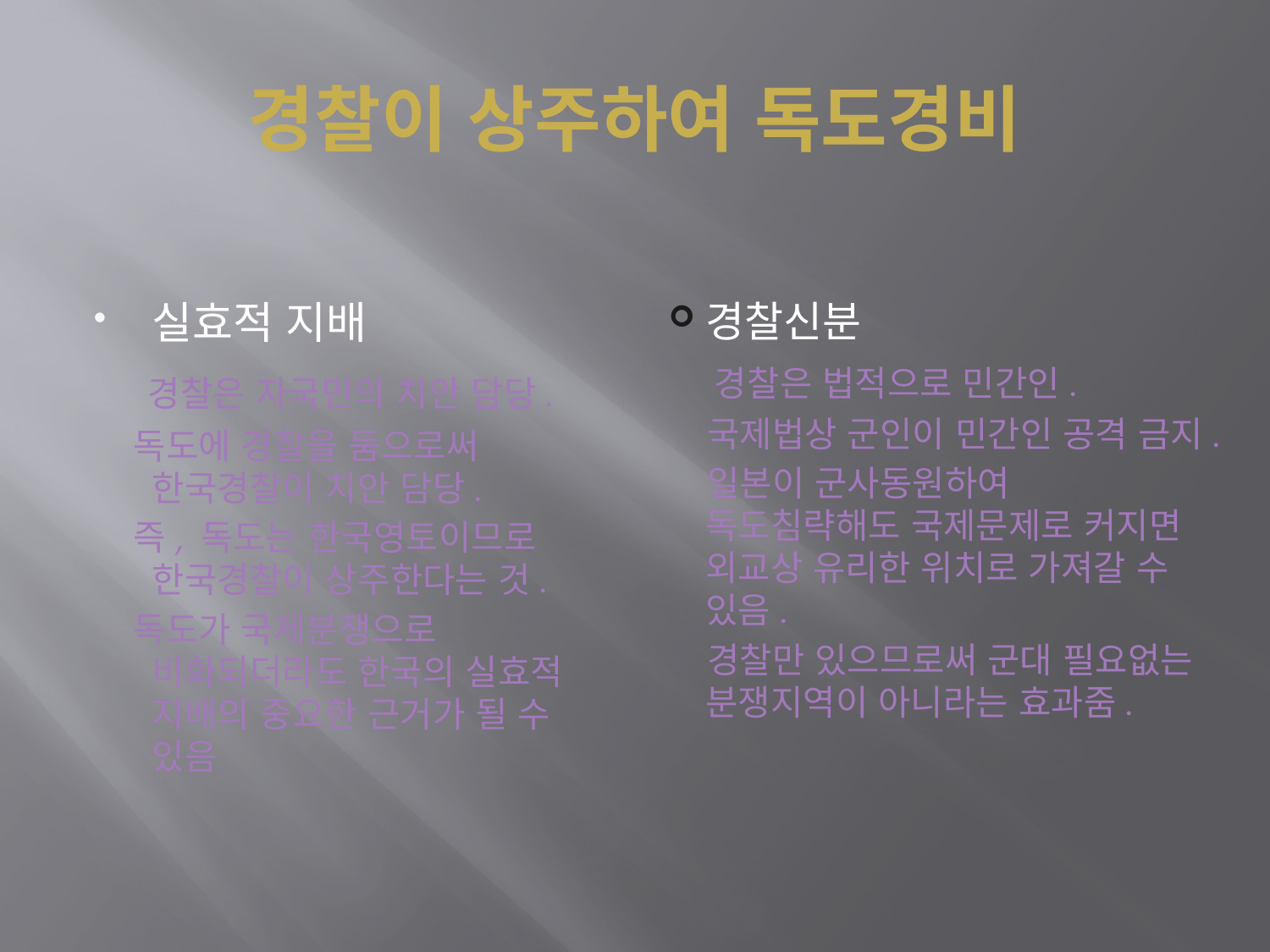

# 경찰이 상주하여 독도경비

실효적 지배
   경찰은 자국민의 치안 담당.
   독도에 경찰을 둠으로써 한국경찰이 치안 담당.
   즉, 독도는 한국영토이므로 한국경찰이 상주한다는 것.
   독도가 국제분쟁으로 비화되더라도 한국의 실효적 지배의 중요한 근거가 될 수 있음
경찰신분
   경찰은 법적으로 민간인.
   국제법상 군인이 민간인 공격 금지.
   일본이 군사동원하여 독도침략해도 국제문제로 커지면 외교상 유리한 위치로 가져갈 수 있음.
   경찰만 있으므로써 군대 필요없는 분쟁지역이 아니라는 효과줌.